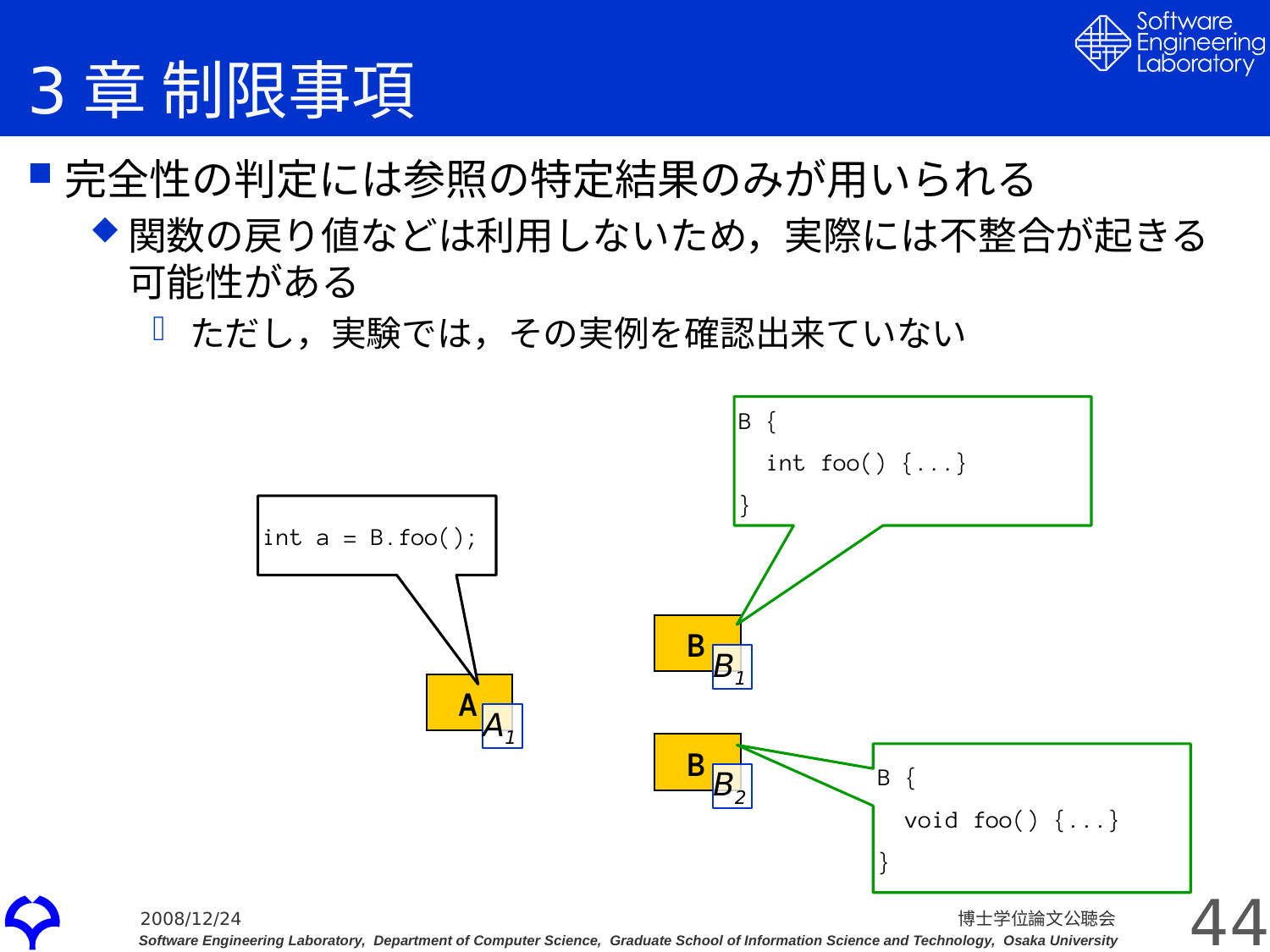

# 3章 制限事項
完全性の判定には参照の特定結果のみが用いられる
関数の戻り値などは利用しないため，実際には不整合が起きる可能性がある
ただし，実験では，その実例を確認出来ていない
B {
  int foo() {...}
}
int a = B.foo();
B
B1
A
A1
B
B {
  void foo() {...}
}
B2
44
博士学位論文公聴会
2008/12/24